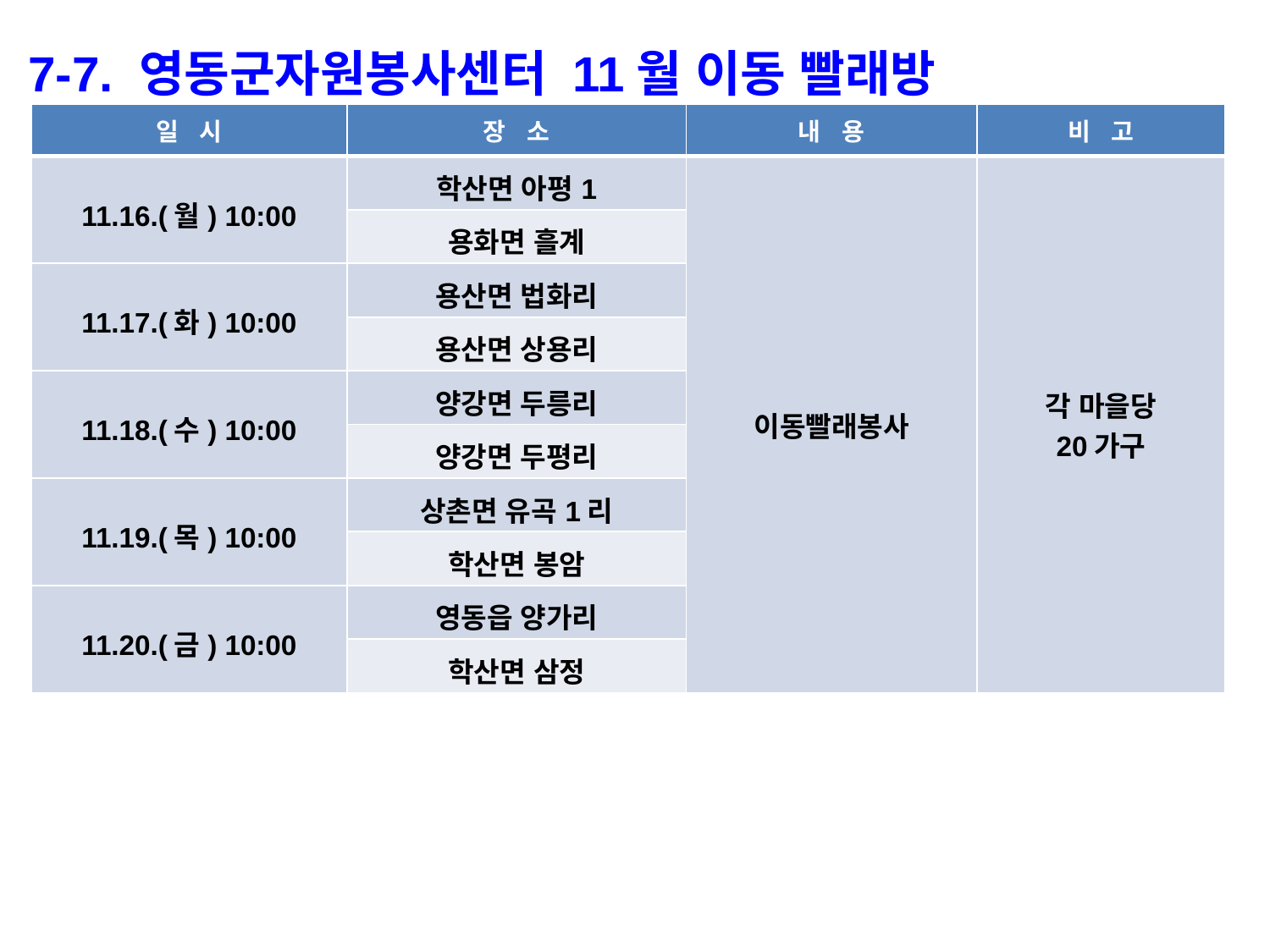

7-7. 영동군자원봉사센터 11월 이동 빨래방

| 일 시 | 장 소 | 내 용 | 비 고 |
| --- | --- | --- | --- |
| 11.16.(월) 10:00 | 학산면 아평1 | 이동빨래봉사 | 각 마을당 20가구 |
|  | 용화면 흘계 |  |  |
| 11.17.(화) 10:00 | 용산면 법화리 |  |  |
|  | 용산면 상용리 |  |  |
| 11.18.(수) 10:00 | 양강면 두릉리 |  |  |
|  | 양강면 두평리 |  |  |
| 11.19.(목) 10:00 | 상촌면 유곡1리 |  |  |
|  | 학산면 봉암 |  |  |
| 11.20.(금) 10:00 | 영동읍 양가리 |  |  |
|  | 학산면 삼정 |  |  |